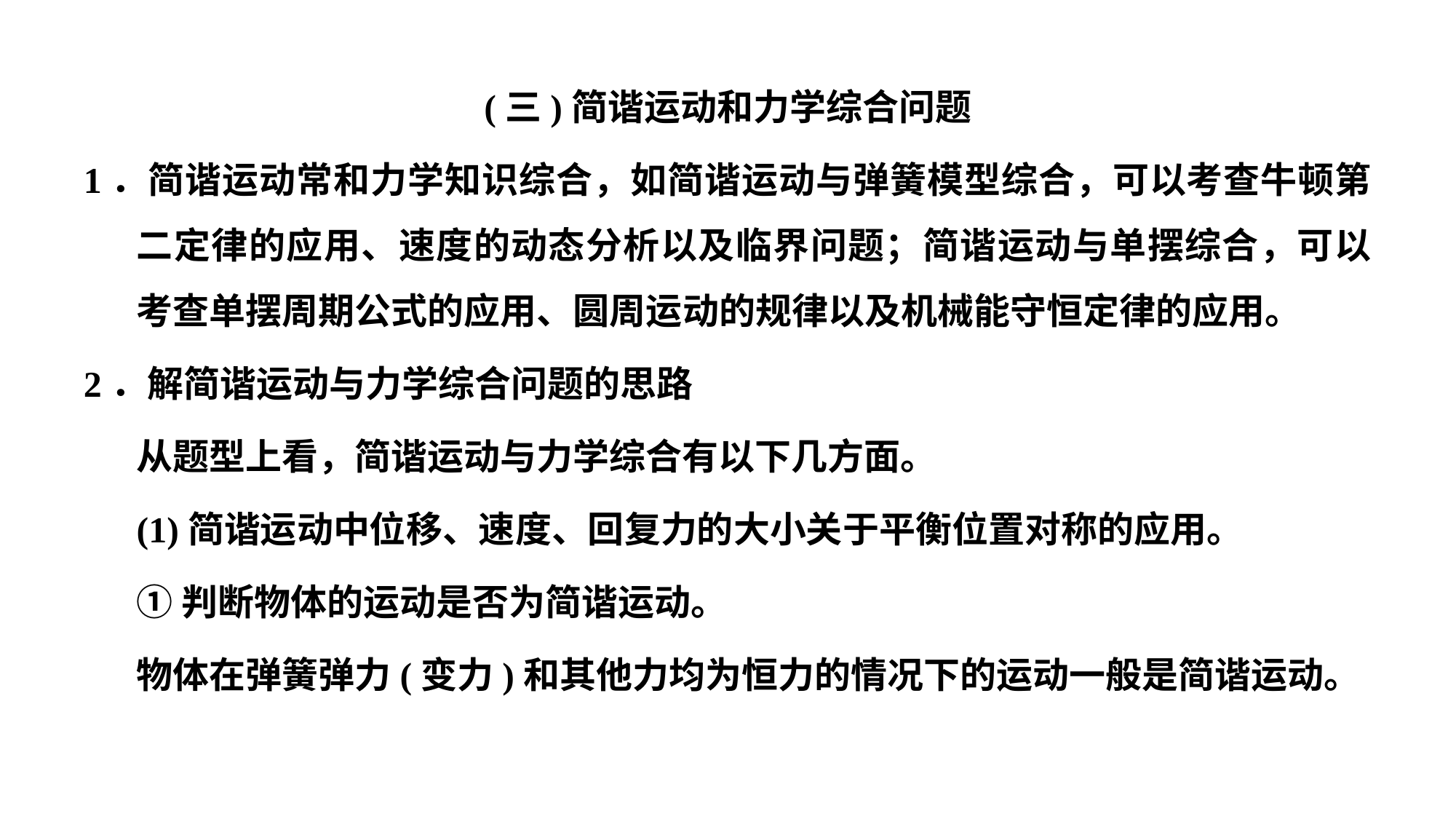

(三)简谐运动和力学综合问题
1．简谐运动常和力学知识综合，如简谐运动与弹簧模型综合，可以考查牛顿第二定律的应用、速度的动态分析以及临界问题；简谐运动与单摆综合，可以考查单摆周期公式的应用、圆周运动的规律以及机械能守恒定律的应用。
2．解简谐运动与力学综合问题的思路
	从题型上看，简谐运动与力学综合有以下几方面。
	(1)简谐运动中位移、速度、回复力的大小关于平衡位置对称的应用。
	①判断物体的运动是否为简谐运动。
	物体在弹簧弹力(变力)和其他力均为恒力的情况下的运动一般是简谐运动。